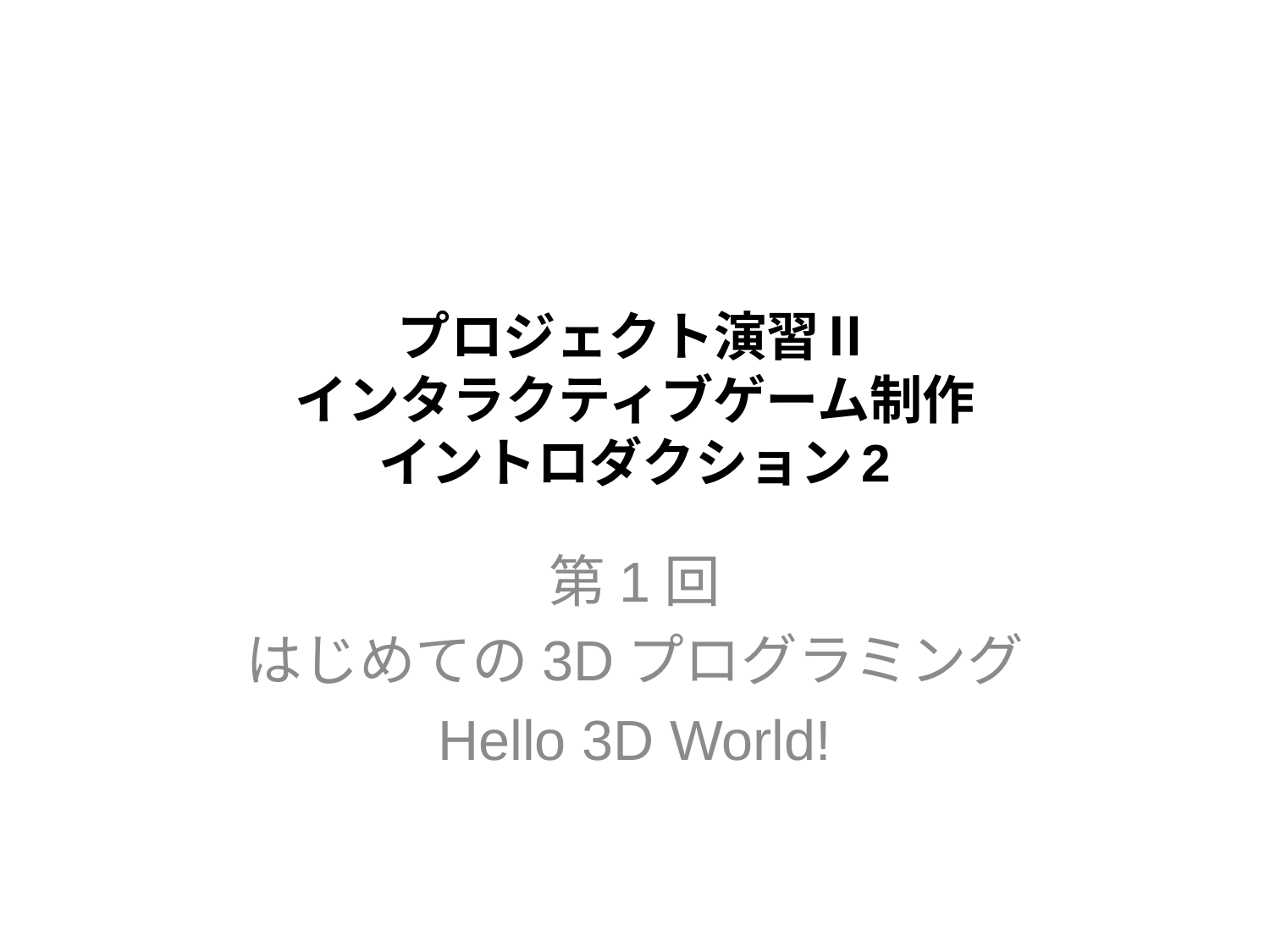

# プロジェクト演習Ⅱ インタラクティブゲーム制作 イントロダクション2
第1回
はじめての3Dプログラミング
Hello 3D World!